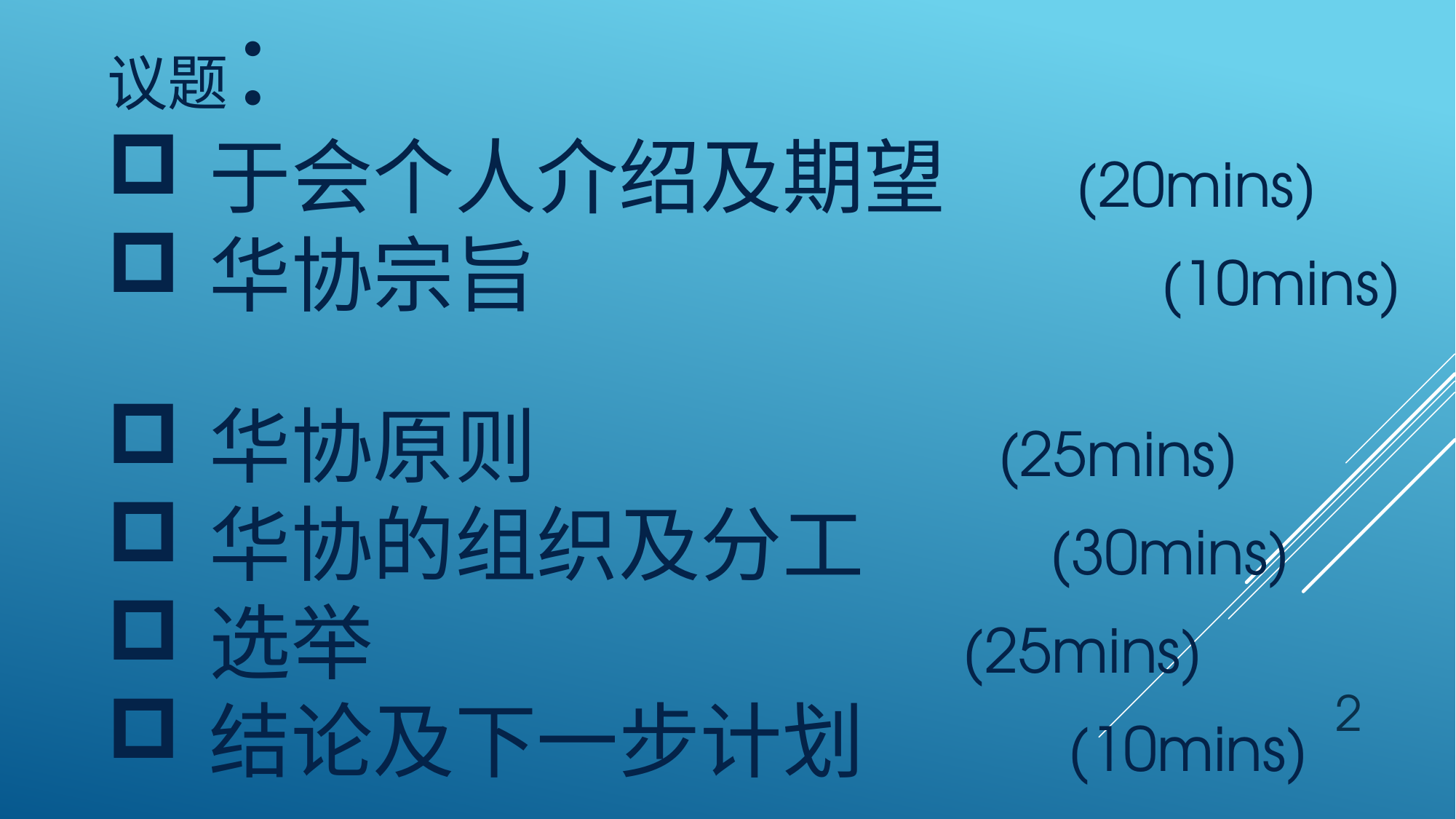

议题：
于会个人介绍及期望      (20mins)
华协宗旨		                     (10mins)
华协原则                        (25mins)
华协的组织及分工         (30mins)
选举                               (25mins)
结论及下一步计划          (10mins)

2